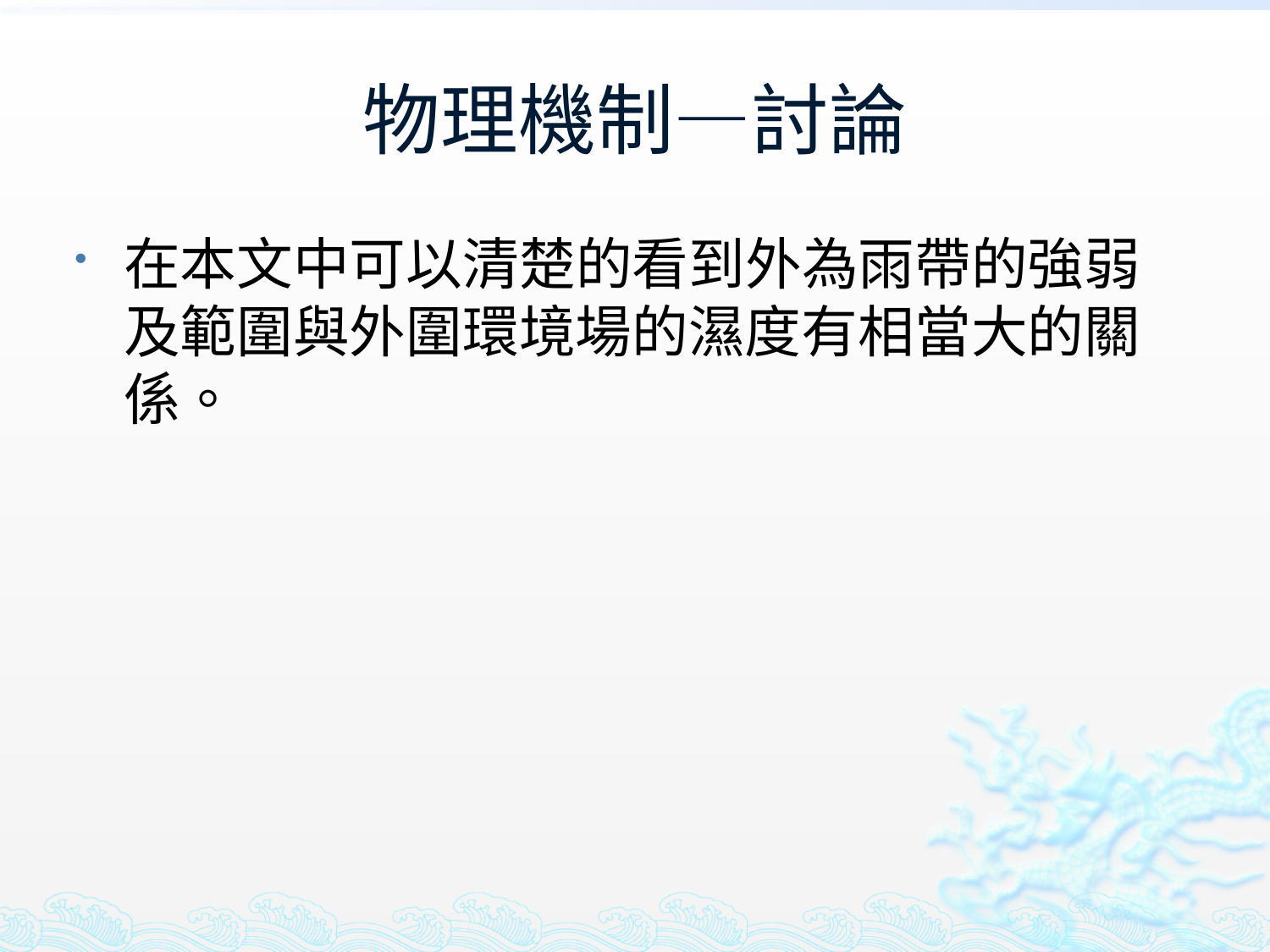

# 物理機制—討論
在本文中可以清楚的看到外為雨帶的強弱及範圍與外圍環境場的濕度有相當大的關係。